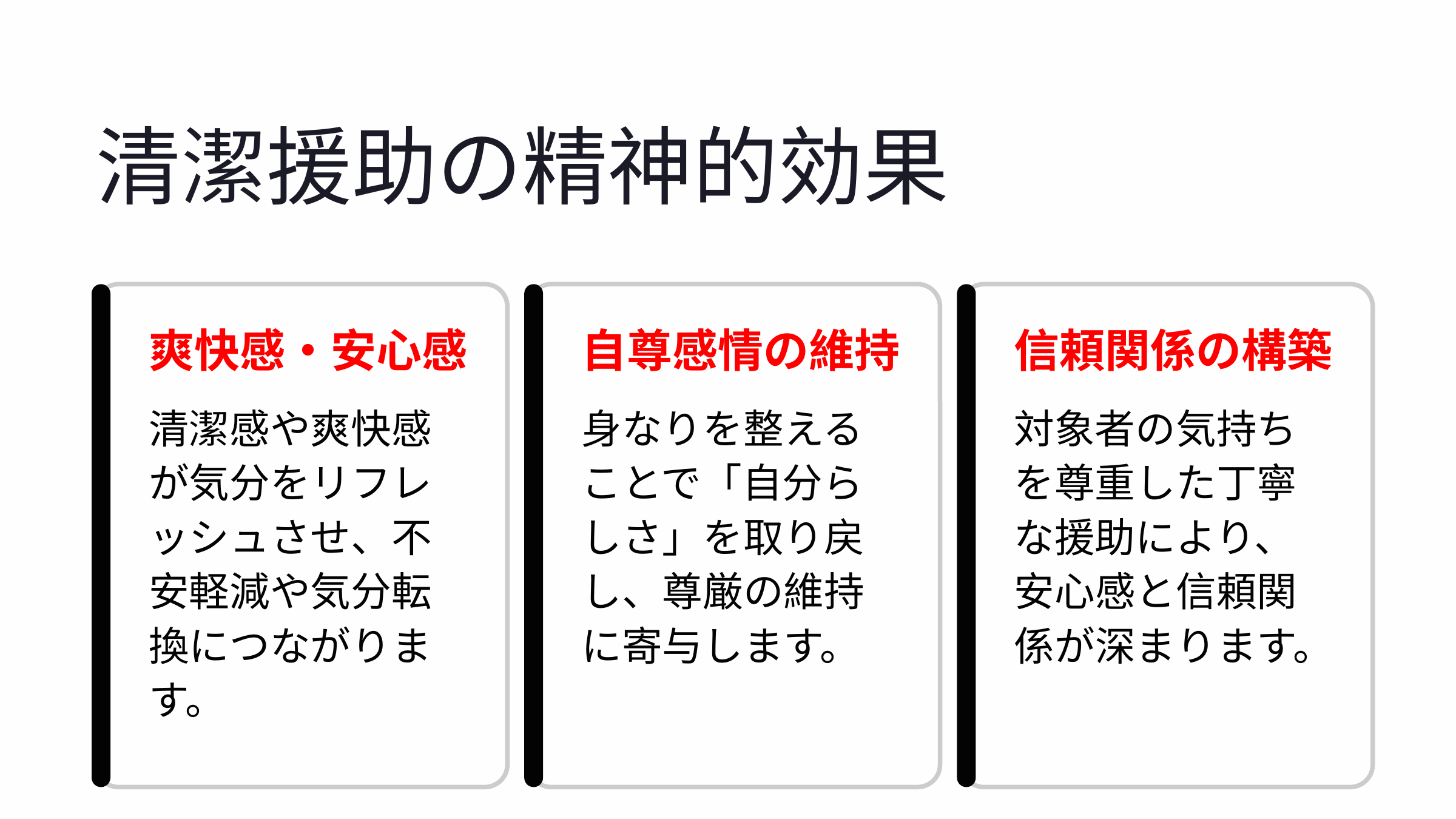

清潔援助の精神的効果

爽快感・安心感
自尊感情の維持
信頼関係の構築
清潔感や爽快感が気分をリフレッシュさせ、不安軽減や気分転換につながります。
身なりを整えることで「自分らしさ」を取り戻し、尊厳の維持に寄与します。
対象者の気持ちを尊重した丁寧な援助により、安心感と信頼関係が深まります。